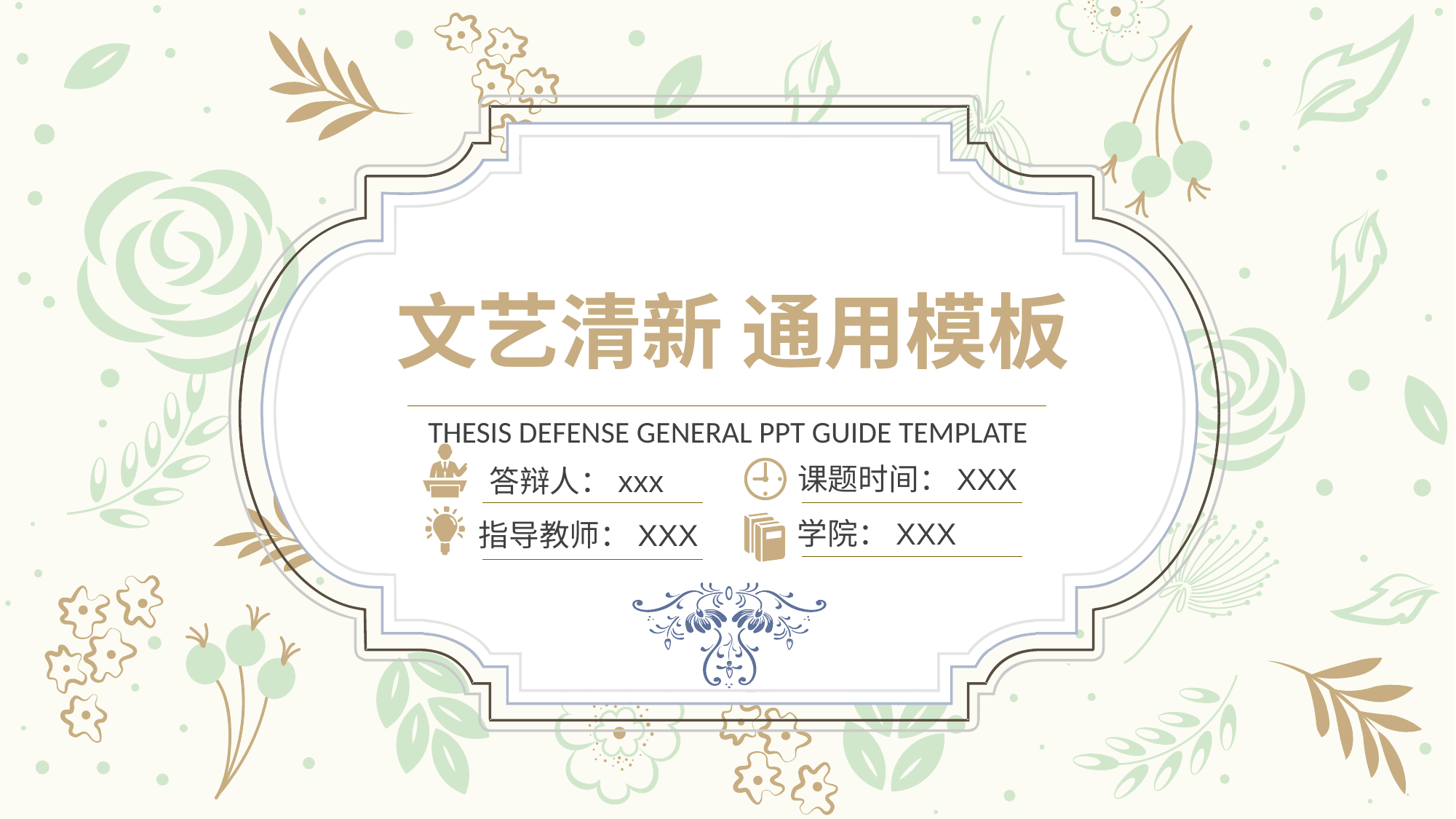

文艺清新 通用模板

THESIS DEFENSE GENERAL PPT GUIDE TEMPLATE

课题时间：XXX
答辩人：xxx

学院：XXX
指导教师：XXX